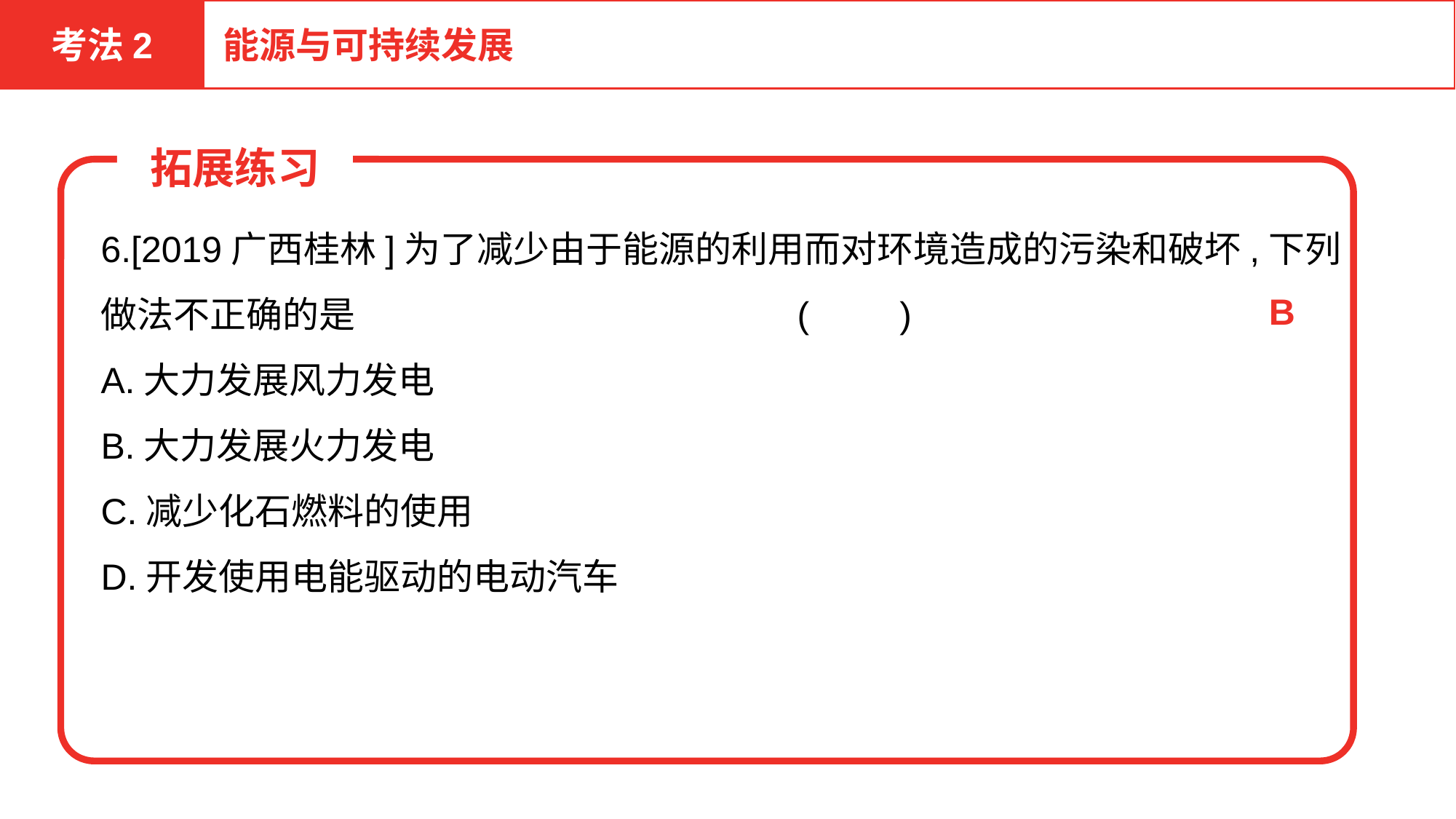

考法2
能源与可持续发展
拓展练习

6.[2019广西桂林]为了减少由于能源的利用而对环境造成的污染和破坏,下列做法不正确的是	                                            (　　)
A.大力发展风力发电
B.大力发展火力发电
C.减少化石燃料的使用
D.开发使用电能驱动的电动汽车

B